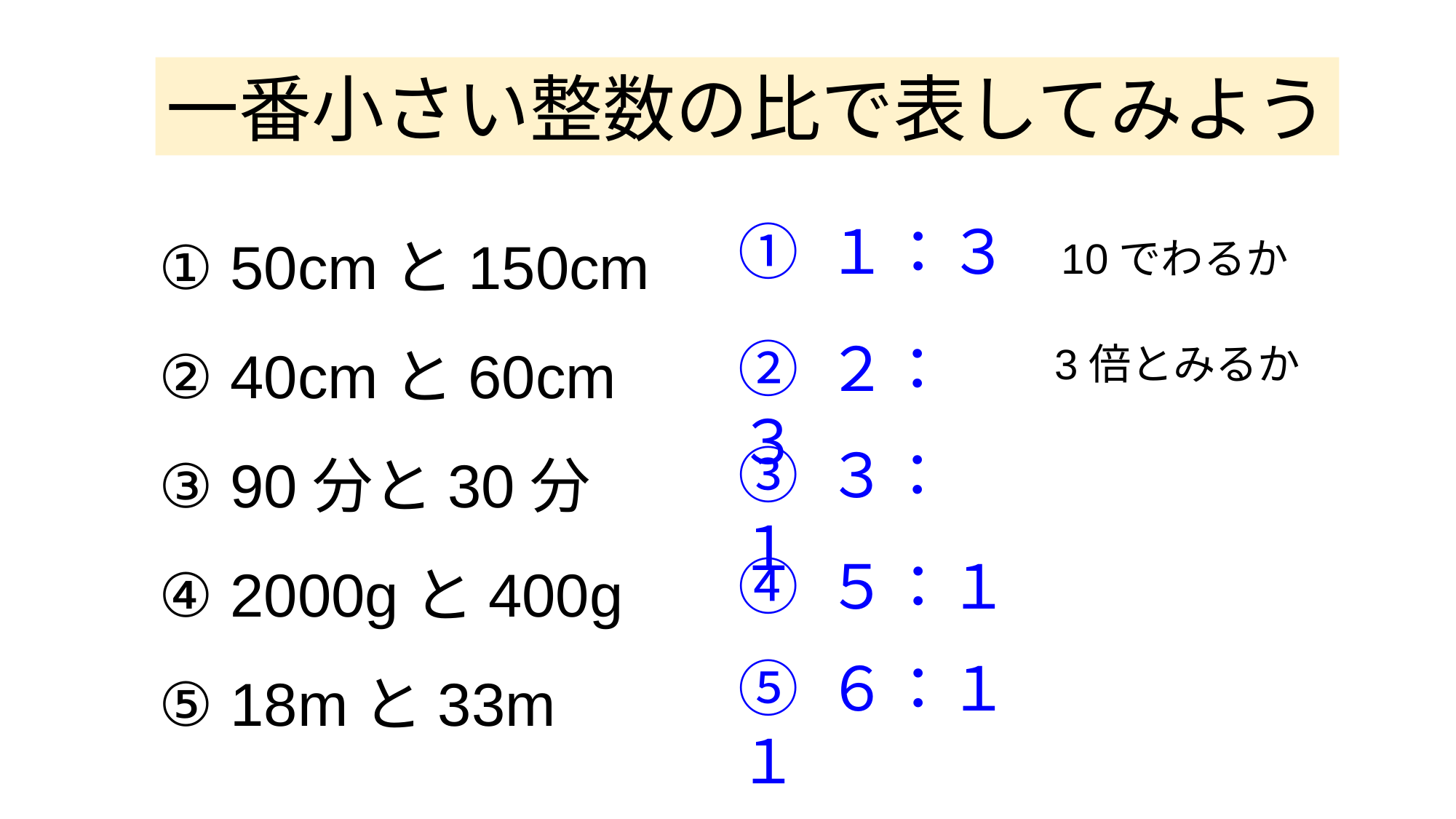

一番小さい整数の比で表してみよう
① 50cmと150cm
② 40cmと60cm
③ 90分と30分
④ 2000gと400g
⑤ 18mと33m
① １：３　10でわるか
　　　　　　　 3倍とみるか
② ２：３
③ ３：１
④ ５：１
⑤ ６：１１